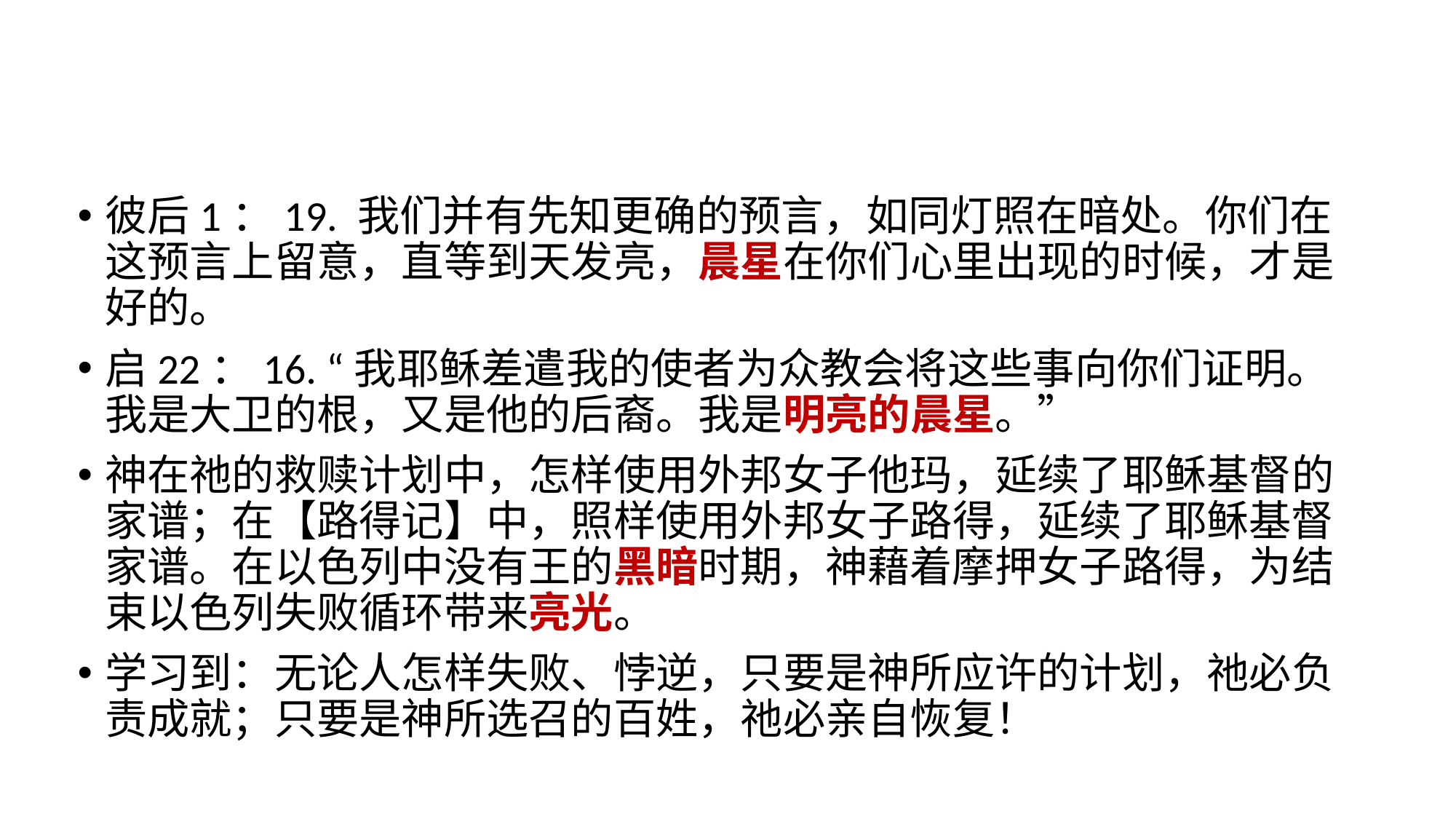

彼后1：19. 我们并有先知更确的预言，如同灯照在暗处。你们在这预言上留意，直等到天发亮，晨星在你们心里出现的时候，才是好的。
启22：16. “我耶稣差遣我的使者为众教会将这些事向你们证明。我是大卫的根，又是他的后裔。我是明亮的晨星。”
神在祂的救赎计划中，怎样使用外邦女子他玛，延续了耶稣基督的家谱；在【路得记】中，照样使用外邦女子路得，延续了耶稣基督家谱。在以色列中没有王的黑暗时期，神藉着摩押女子路得，为结束以色列失败循环带来亮光。
学习到：无论人怎样失败、悖逆，只要是神所应许的计划，祂必负责成就；只要是神所选召的百姓，祂必亲自恢复！